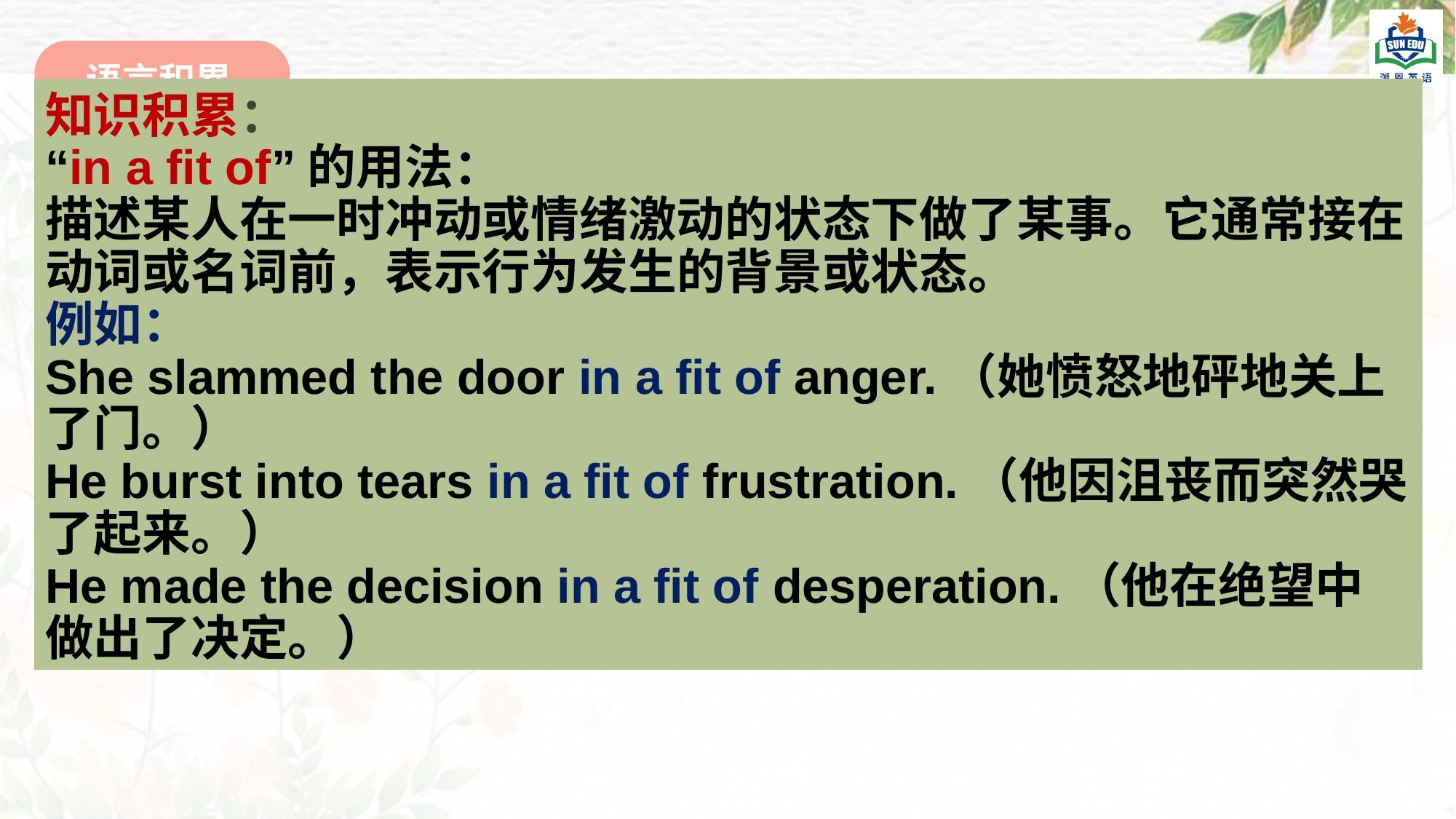

语言积累
知识积累：
“in a fit of”的用法：
描述某人在一时冲动或情绪激动的状态下做了某事。它通常接在动词或名词前，表示行为发生的背景或状态。
例如：
She slammed the door in a fit of anger.（她愤怒地砰地关上了门。）
He burst into tears in a fit of frustration.（他因沮丧而突然哭了起来。）
He made the decision in a fit of desperation.（他在绝望中做出了决定。）
aesthetic-美的；艺术的                             craze - 狂热，风靡
sweep - 席卷，扫荡                                   in silence - 安静地
human connection - 人际关系                   pleasure - 乐趣，愉悦
old institutions - 老机构                             in a fit of -一阵
parenting -育儿                                           performative-像表演一样
integration of the old and the new - 新旧融合